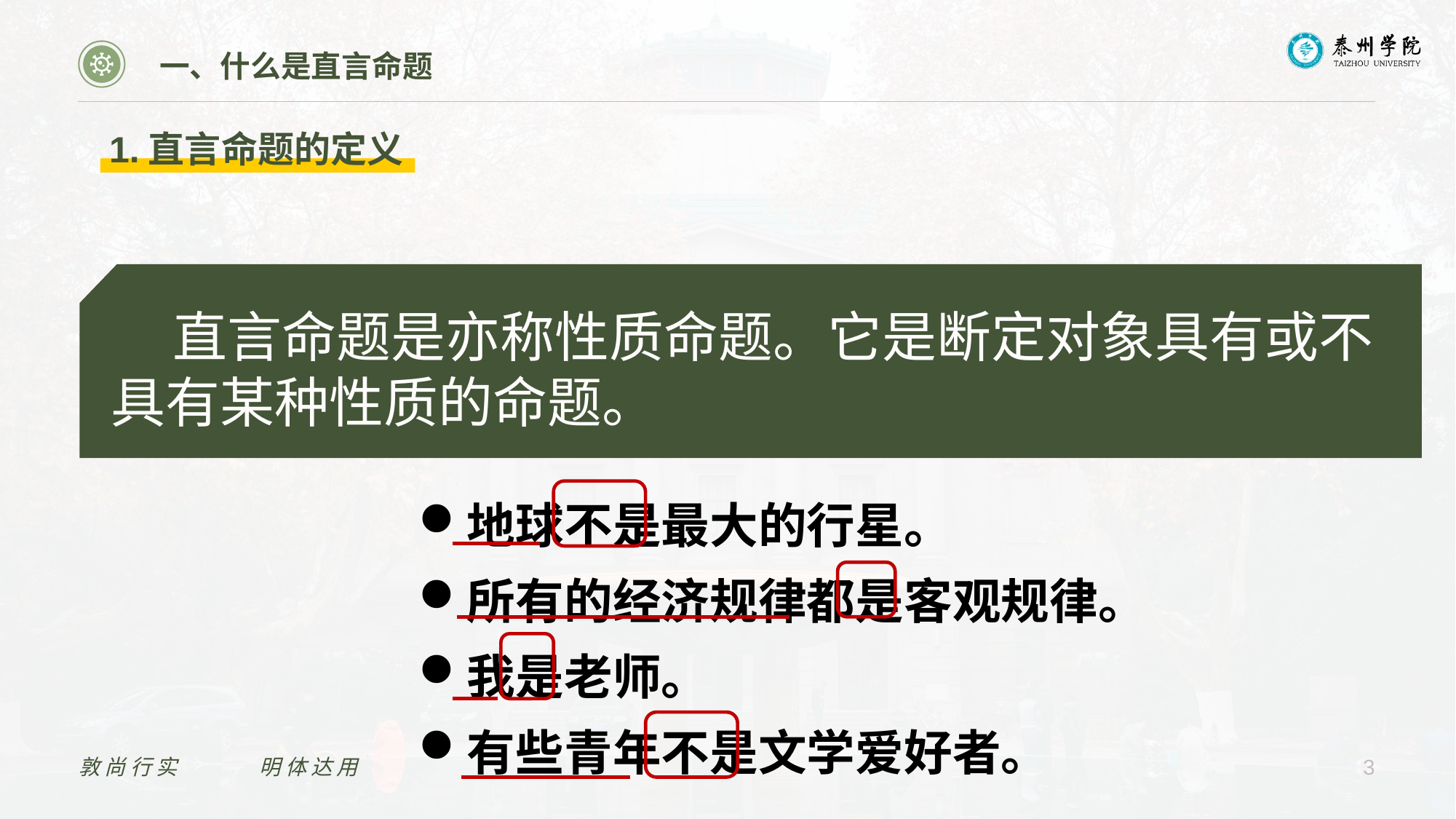

一、什么是直言命题
1.直言命题的定义

    直言命题是亦称性质命题。它是断定对象具有或不具有某种性质的命题。
地球不是最大的行星。
所有的经济规律都是客观规律。
我是老师。
有些青年不是文学爱好者。

敦尚行实　　　明体达用
3